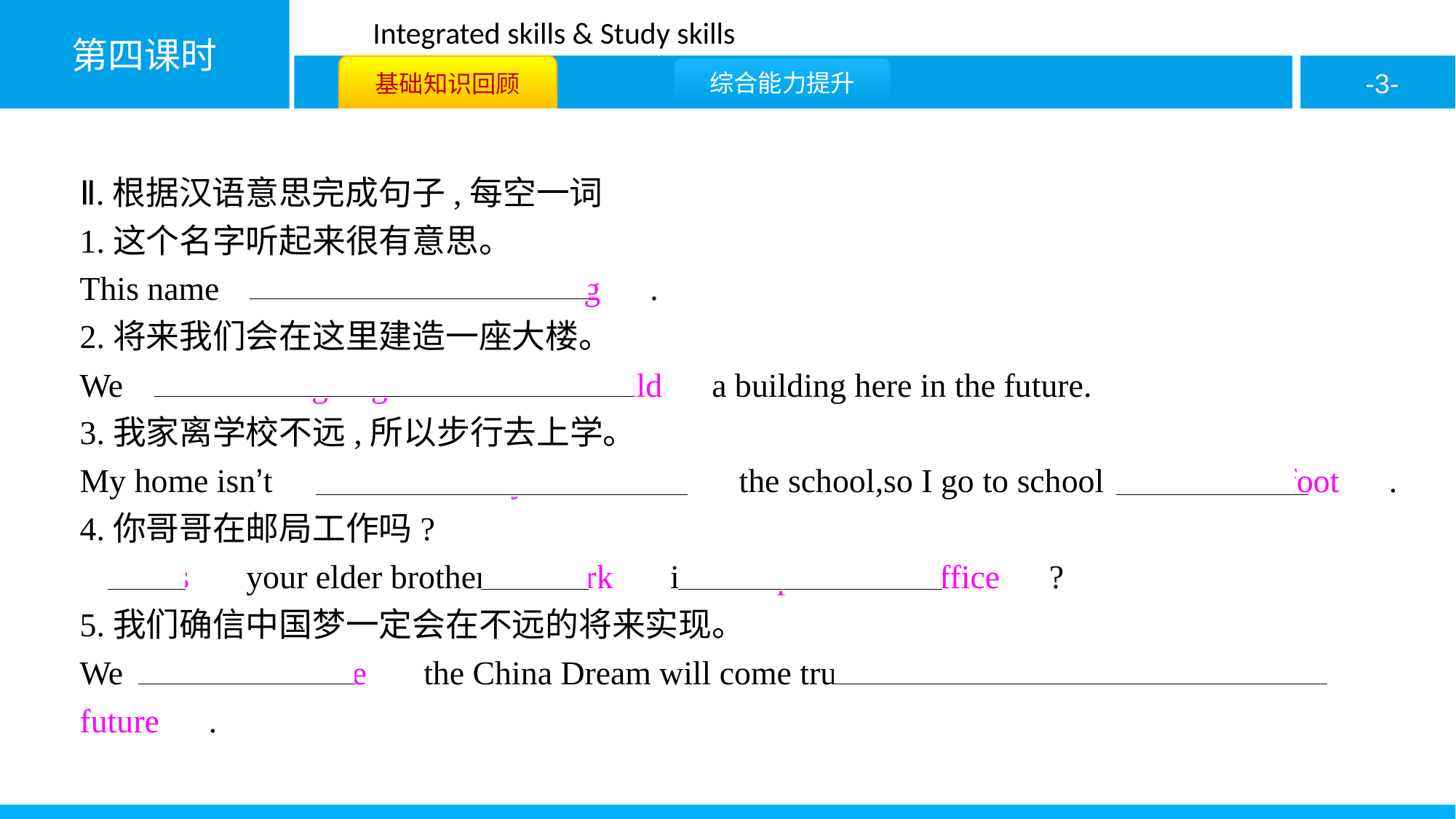

Ⅱ.根据汉语意思完成句子,每空一词
1.这个名字听起来很有意思。
This name 　sounds　 　interesting　.
2.将来我们会在这里建造一座大楼。
We 　are　 　going　 　to　 　build　a building here in the future.
3.我家离学校不远,所以步行去上学。
My home isn’t 　far　 　away　 　from　 the school,so I go to school 　on　 　foot　.
4.你哥哥在邮局工作吗?
　Does　 your elder brother 　work　 in a 　post　 　office　?
5.我们确信中国梦一定会在不远的将来实现。
We 　are　 　sure　 the China Dream will come true 　in　 　the　 　near　 　future　.